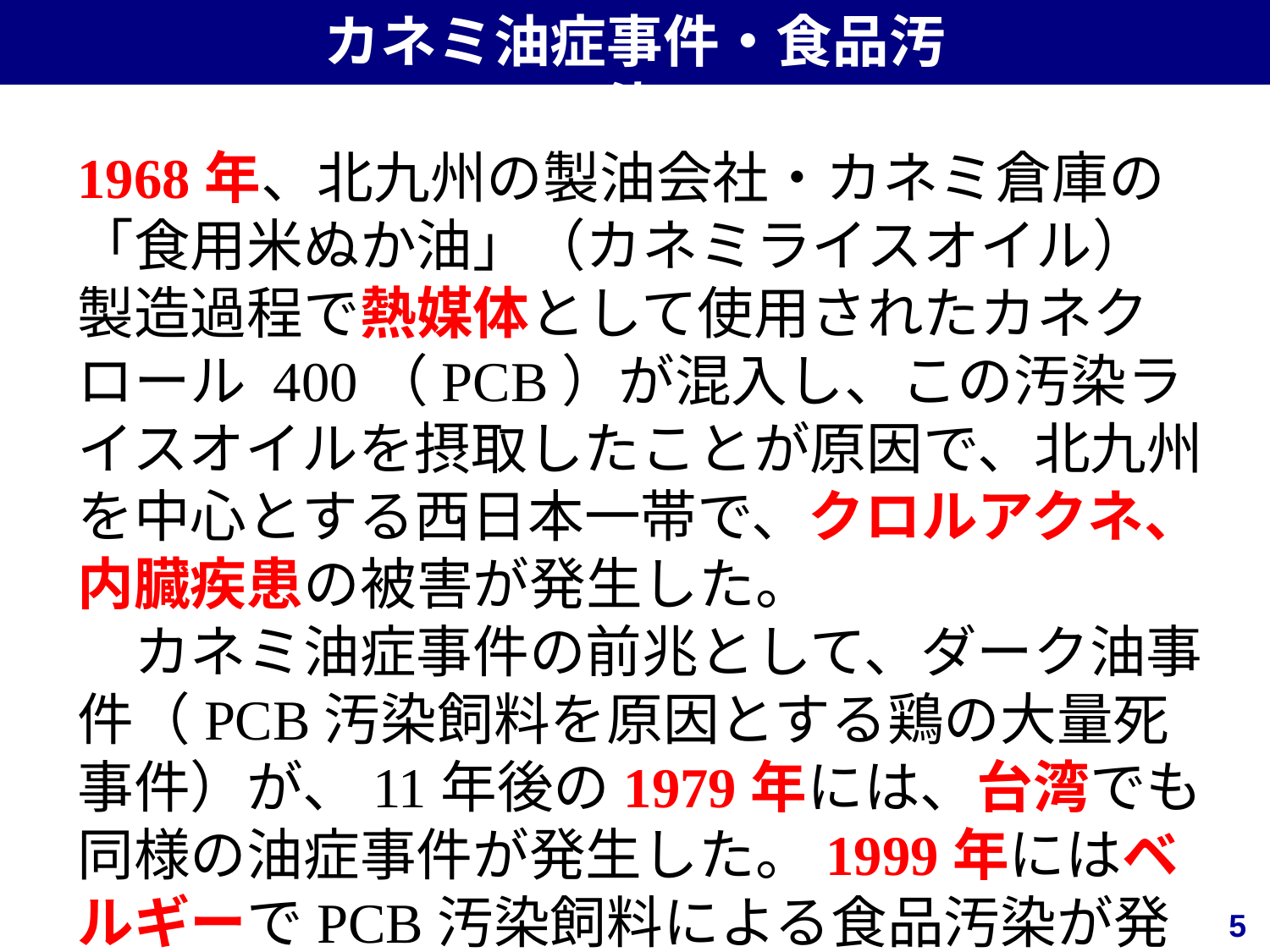

カネミ油症事件・食品汚染
1968年、北九州の製油会社・カネミ倉庫の「食用米ぬか油」（カネミライスオイル） 製造過程で熱媒体として使用されたカネクロール 400（PCB）が混入し、この汚染ライスオイルを摂取したことが原因で、北九州を中心とする西日本一帯で、クロルアクネ、内臓疾患の被害が発生した。
　カネミ油症事件の前兆として、ダーク油事件（PCB汚染飼料を原因とする鶏の大量死事件）が、11年後の1979年には、台湾でも同様の油症事件が発生した。1999年にはベルギーでPCB汚染飼料による食品汚染が発生した。
5